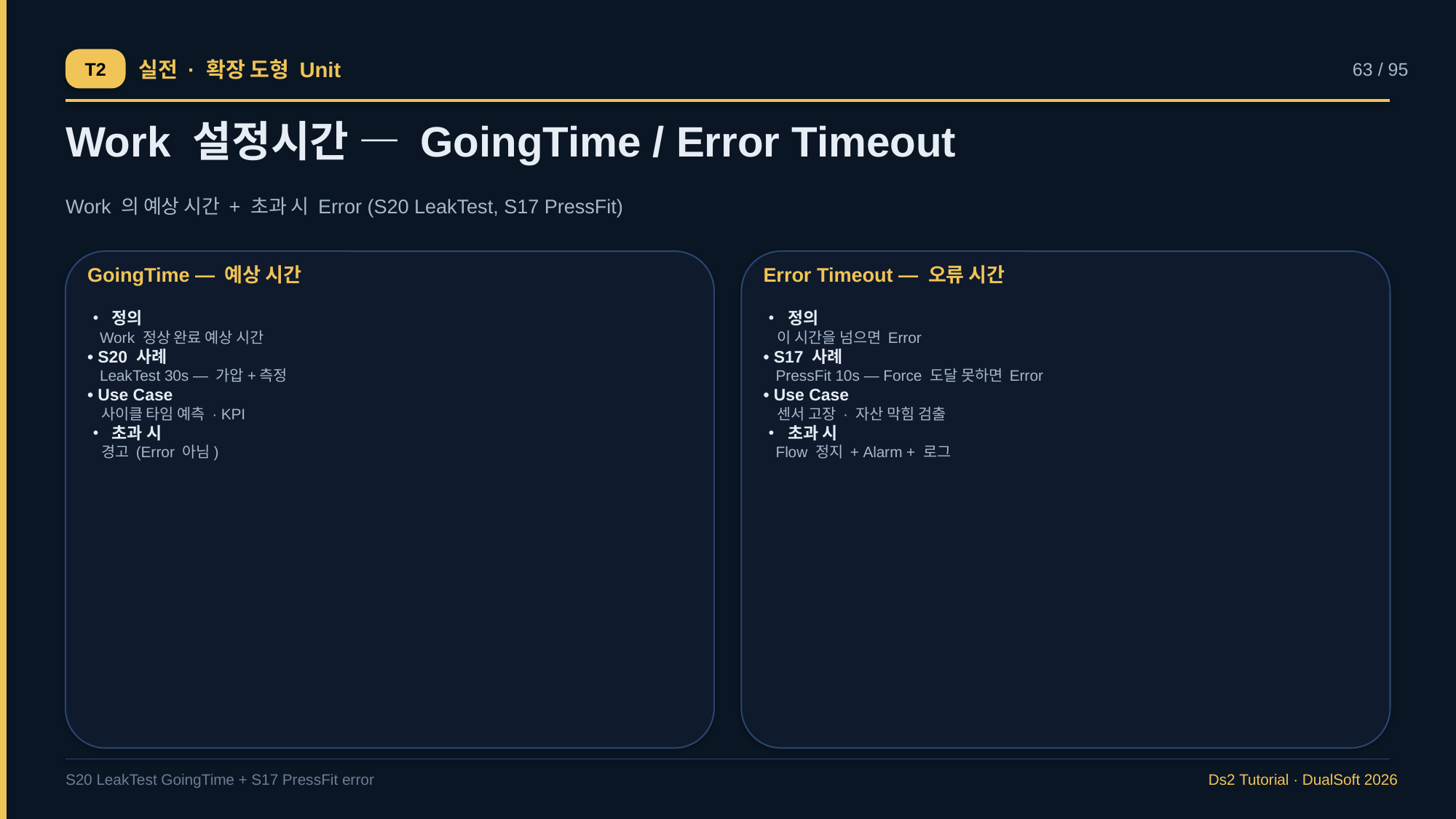

T2
실전 · 확장 도형 Unit
63 / 95
Work 설정시간 — GoingTime / Error Timeout
Work 의 예상 시간 + 초과 시 Error (S20 LeakTest, S17 PressFit)

GoingTime — 예상 시간
Error Timeout — 오류 시간
• 정의
   Work 정상 완료 예상 시간
• S20 사례
   LeakTest 30s — 가압+측정
• Use Case
   사이클 타임 예측 · KPI
• 초과 시
   경고 (Error 아님)
• 정의
   이 시간을 넘으면 Error
• S17 사례
   PressFit 10s — Force 도달 못하면 Error
• Use Case
   센서 고장 · 자산 막힘 검출
• 초과 시
   Flow 정지 + Alarm + 로그
S20 LeakTest GoingTime + S17 PressFit error
Ds2 Tutorial · DualSoft 2026